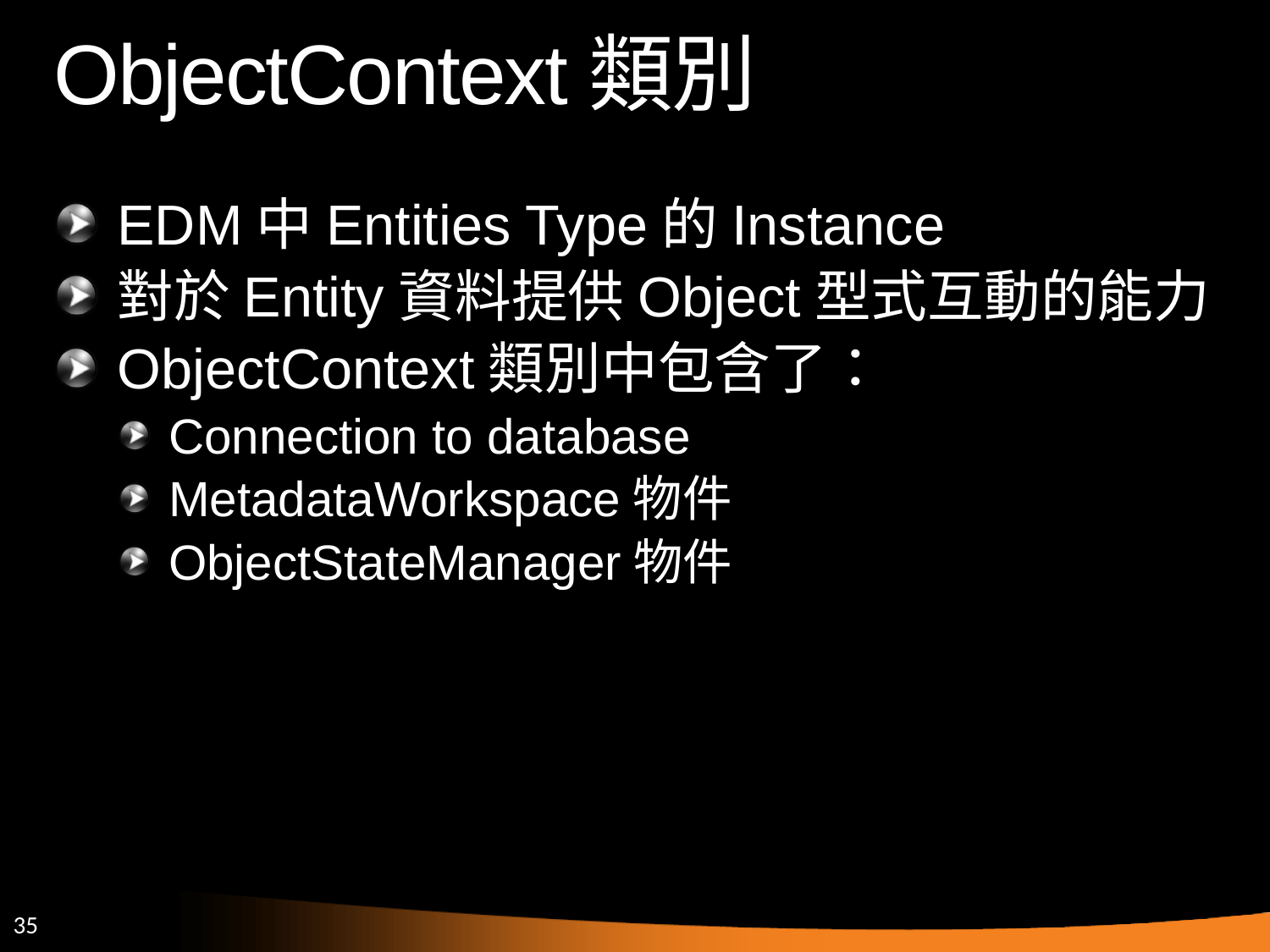

# ObjectContext類別
EDM中Entities Type的Instance
對於Entity資料提供Object型式互動的能力
ObjectContext類別中包含了：
Connection to database
MetadataWorkspace物件
ObjectStateManager物件